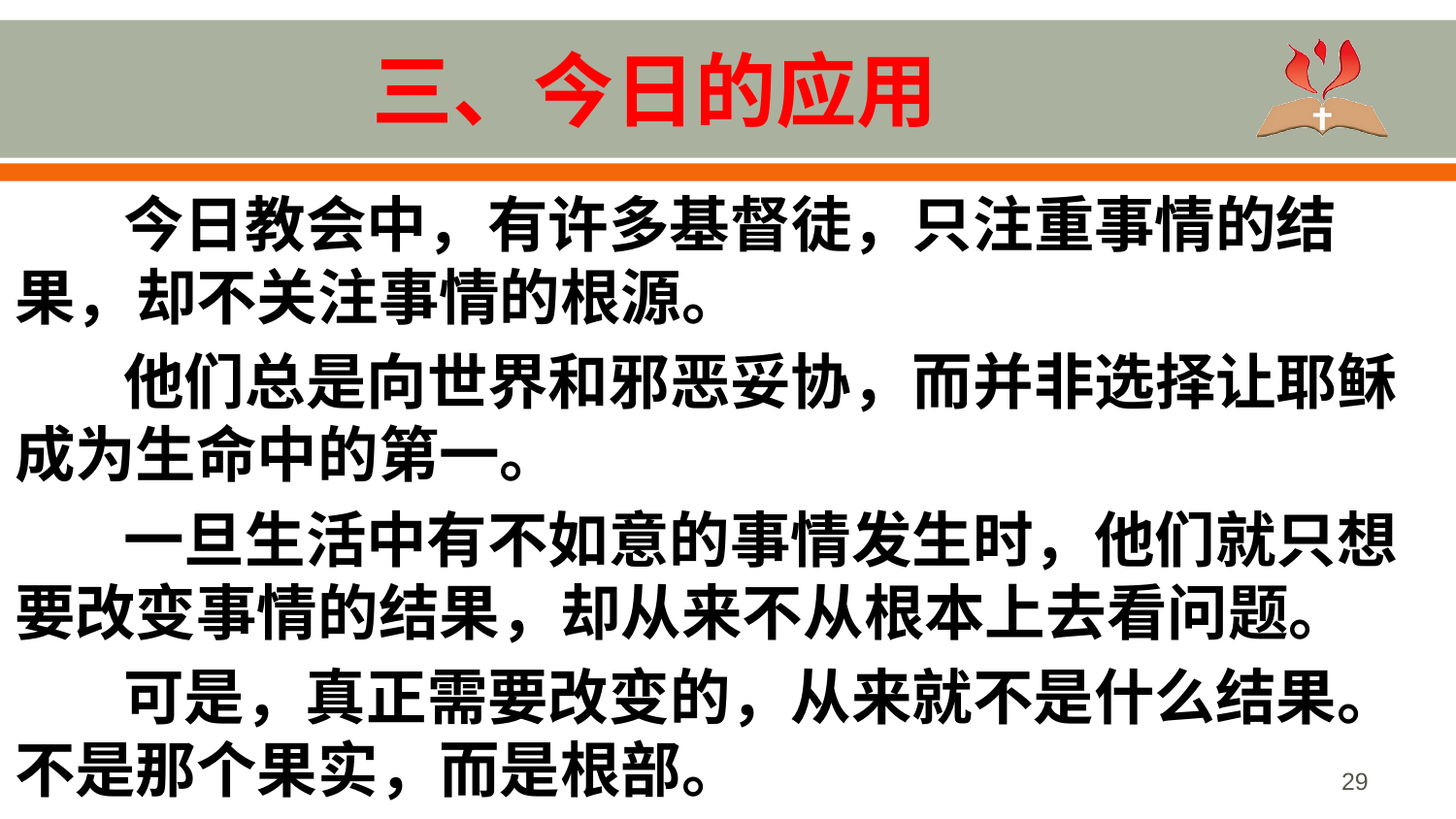

# 三、今日的应用
今日教会中，有许多基督徒，只注重事情的结果，却不关注事情的根源。
他们总是向世界和邪恶妥协，而并非选择让耶稣成为生命中的第一。
一旦生活中有不如意的事情发生时，他们就只想要改变事情的结果，却从来不从根本上去看问题。
可是，真正需要改变的，从来就不是什么结果。不是那个果实，而是根部。

29